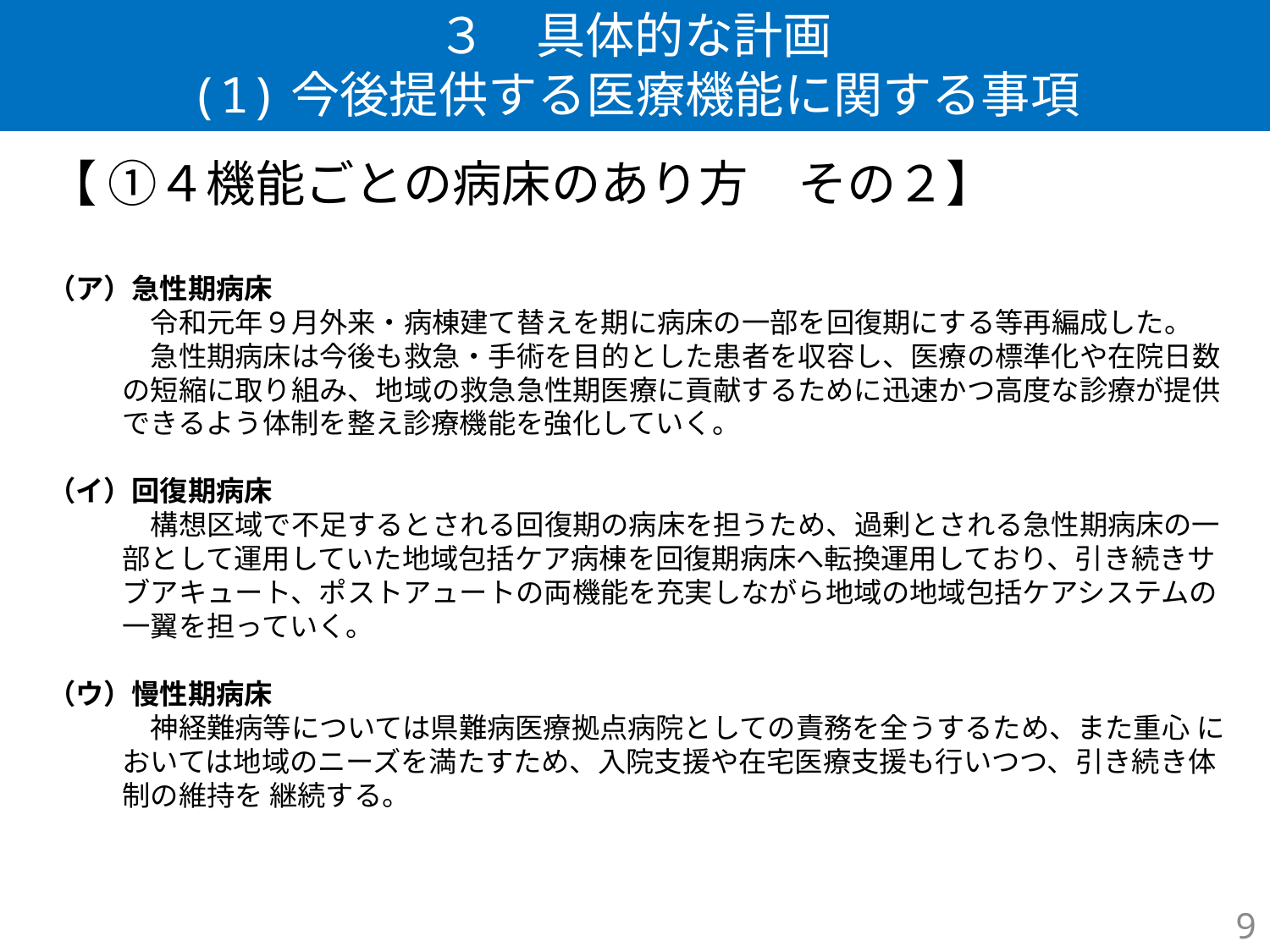

# ３　具体的な計画 (1)今後提供する医療機能に関する事項
【 ①４機能ごとの病床のあり方　その２】

（ア）急性期病床
　令和元年９月外来・病棟建て替えを期に病床の一部を回復期にする等再編成した。
　急性期病床は今後も救急・手術を目的とした患者を収容し、医療の標準化や在院日数の短縮に取り組み、地域の救急急性期医療に貢献するために迅速かつ高度な診療が提供できるよう体制を整え診療機能を強化していく。

（イ）回復期病床
　構想区域で不足するとされる回復期の病床を担うため、過剰とされる急性期病床の一部として運用していた地域包括ケア病棟を回復期病床へ転換運用しており、引き続きサブアキュート、ポストアュートの両機能を充実しながら地域の地域包括ケアシステムの一翼を担っていく。

（ウ）慢性期病床
　神経難病等については県難病医療拠点病院としての責務を全うするため、また重心 においては地域のニーズを満たすため、入院支援や在宅医療支援も行いつつ、引き続き体制の維持を 継続する。

9